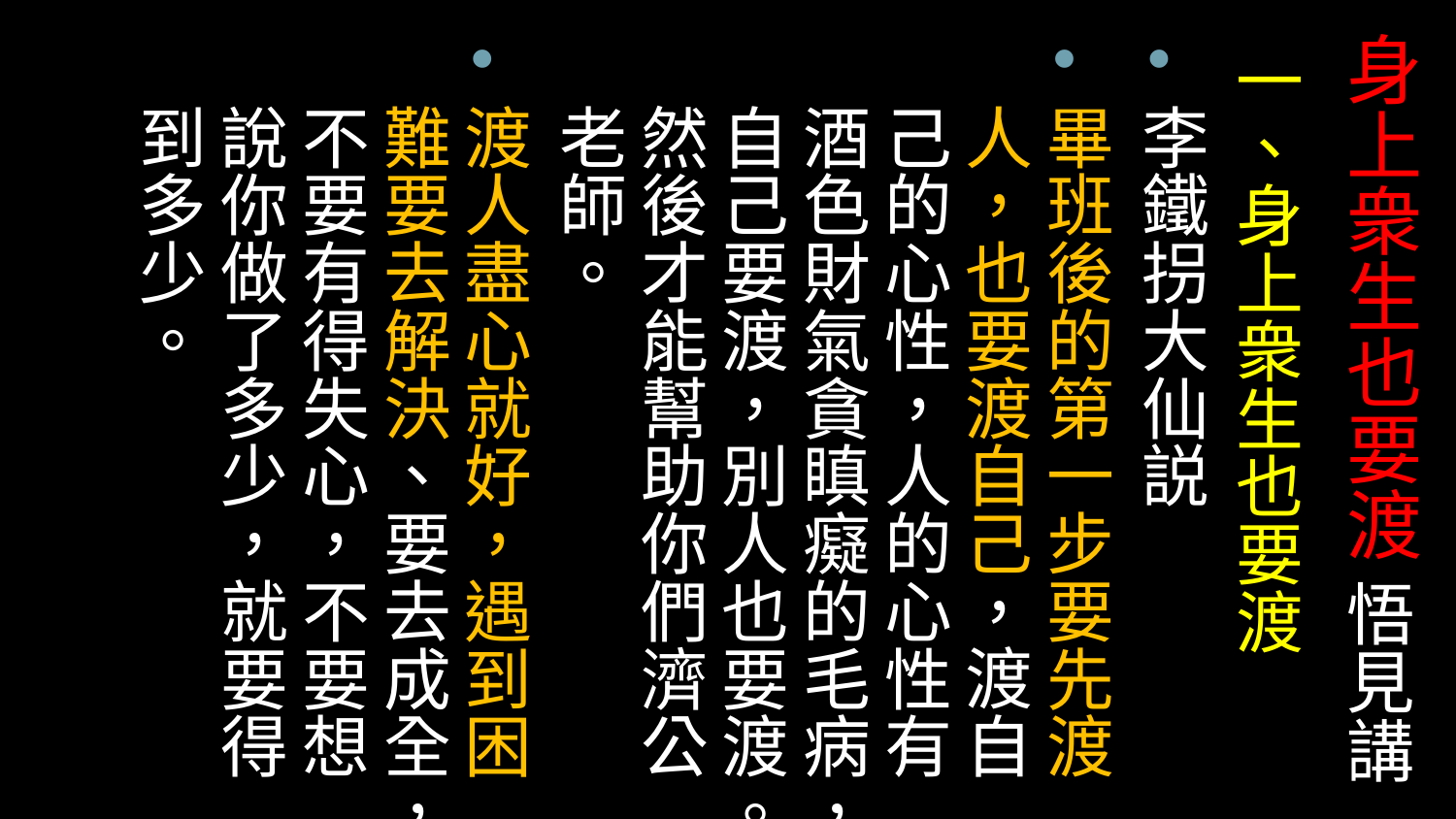

# 身上衆生也要渡 悟見講
一、身上衆生也要渡
李鐵拐大仙説
畢班後的第一步要先渡人，也要渡自己，渡自己的心性，人的心性有酒色財氣貪瞋癡的毛病，自己要渡，別人也要渡。然後才能幫助你們濟公老師。
渡人盡心就好，遇到困難要去解決、要去成全，不要有得失心，不要想說你做了多少，就要得到多少。